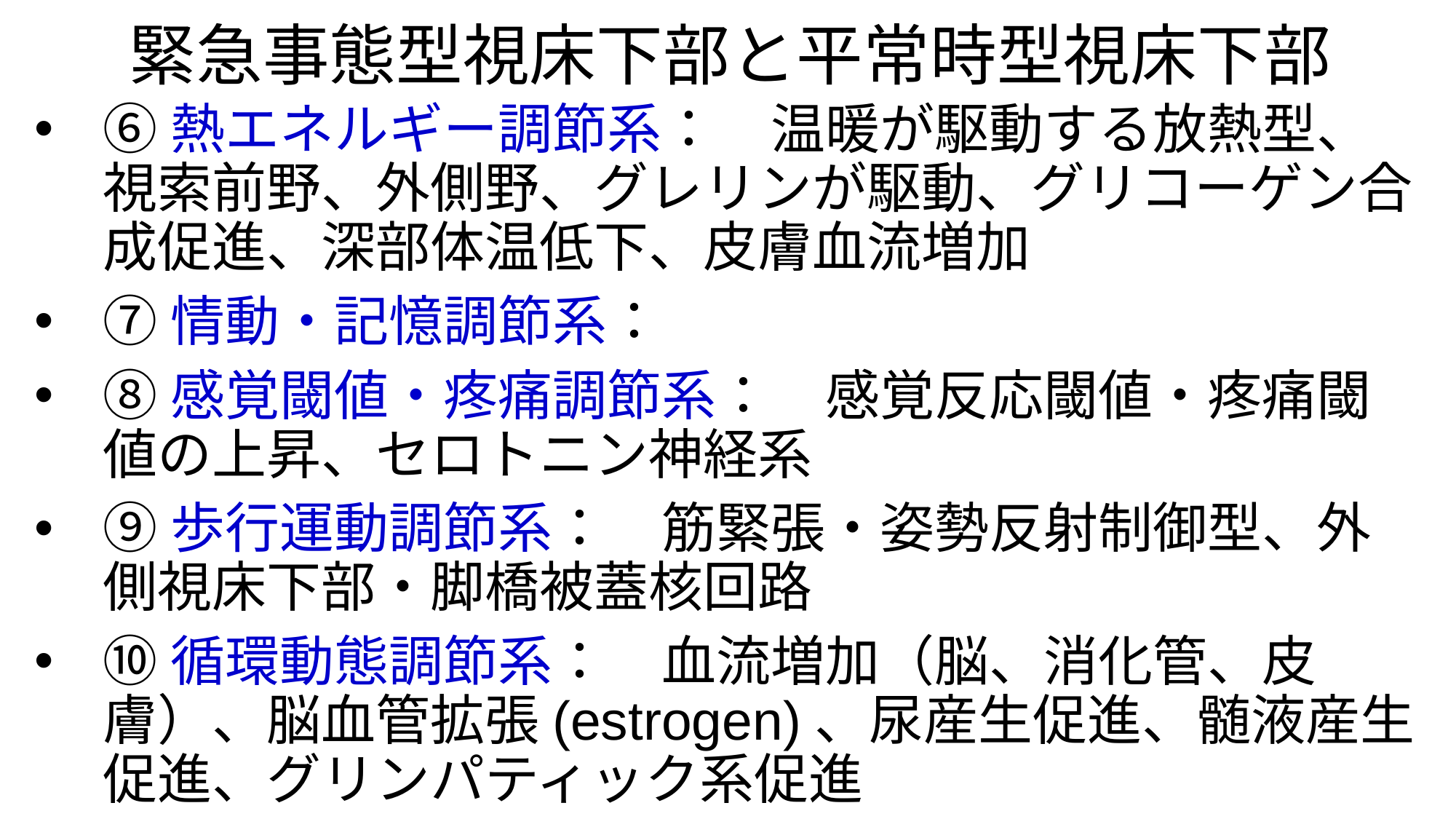

# 緊急事態型視床下部と平常時型視床下部
⑥熱エネルギー調節系：　温暖が駆動する放熱型、視索前野、外側野、グレリンが駆動、グリコーゲン合成促進、深部体温低下、皮膚血流増加
⑦情動・記憶調節系：
⑧感覚閾値・疼痛調節系：　感覚反応閾値・疼痛閾値の上昇、セロトニン神経系
⑨歩行運動調節系：　筋緊張・姿勢反射制御型、外側視床下部・脚橋被蓋核回路
⑩循環動態調節系：　血流増加（脳、消化管、皮膚）、脳血管拡張(estrogen)、尿産生促進、髄液産生促進、グリンパティック系促進